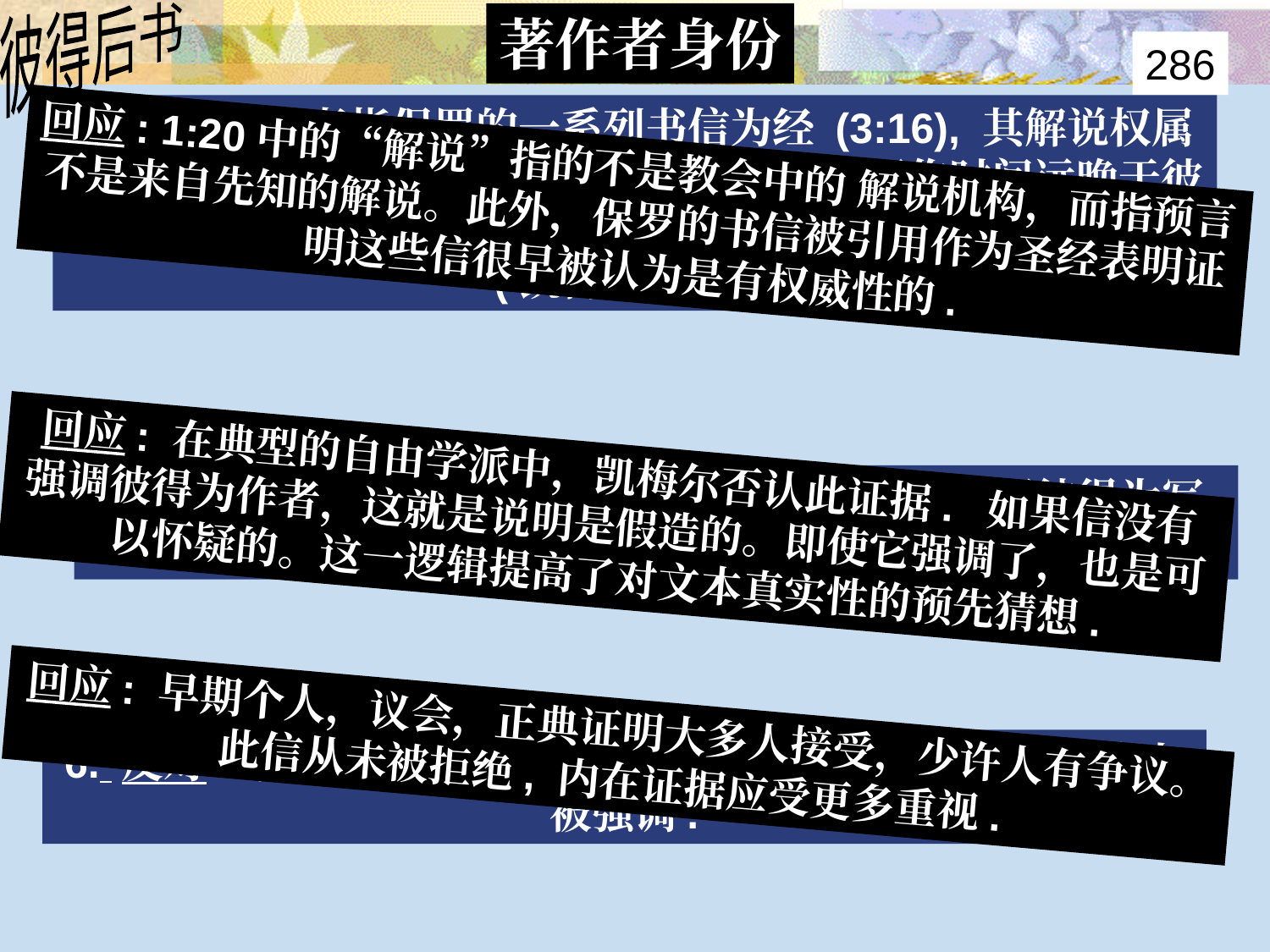

Authorship – Internal Evidence 7
彼得后书
著作者身份
286

4. 反对: 作者指保罗的一系列书信为经 (3:16), 其解说权属于教会的解经机构 (1:20f.).  这使得此信的写作时间远晚于彼得的时代，而在天主教初期
(凯梅尔, 432).
回应: 1:20中的“解说”指的不是教会中的 解说机构，而指预言不是来自先知的解说。此外，保罗的书信被引用作为圣经表明证明这些信很早被认为是有权威性的.
回应: 在典型的自由学派中，凯梅尔否认此证据.  如果信没有强调彼得为作者，这就是说明是假造的。即使它强调了，也是可以怀疑的。这一逻辑提高了对文本真实性的预先猜想.
5.反对: “彼得后书的假象作者 纵观全文一致强调彼得为写作人” (凯梅尔, 433).
回应: 早期个人，议会，正典证明大多人接受，少许人有争议。此信从未被拒绝, 内在证据应受更多重视.
6. 反对: 彼得后书没有在二世纪被提起，尽管彼得为著作人被强调.